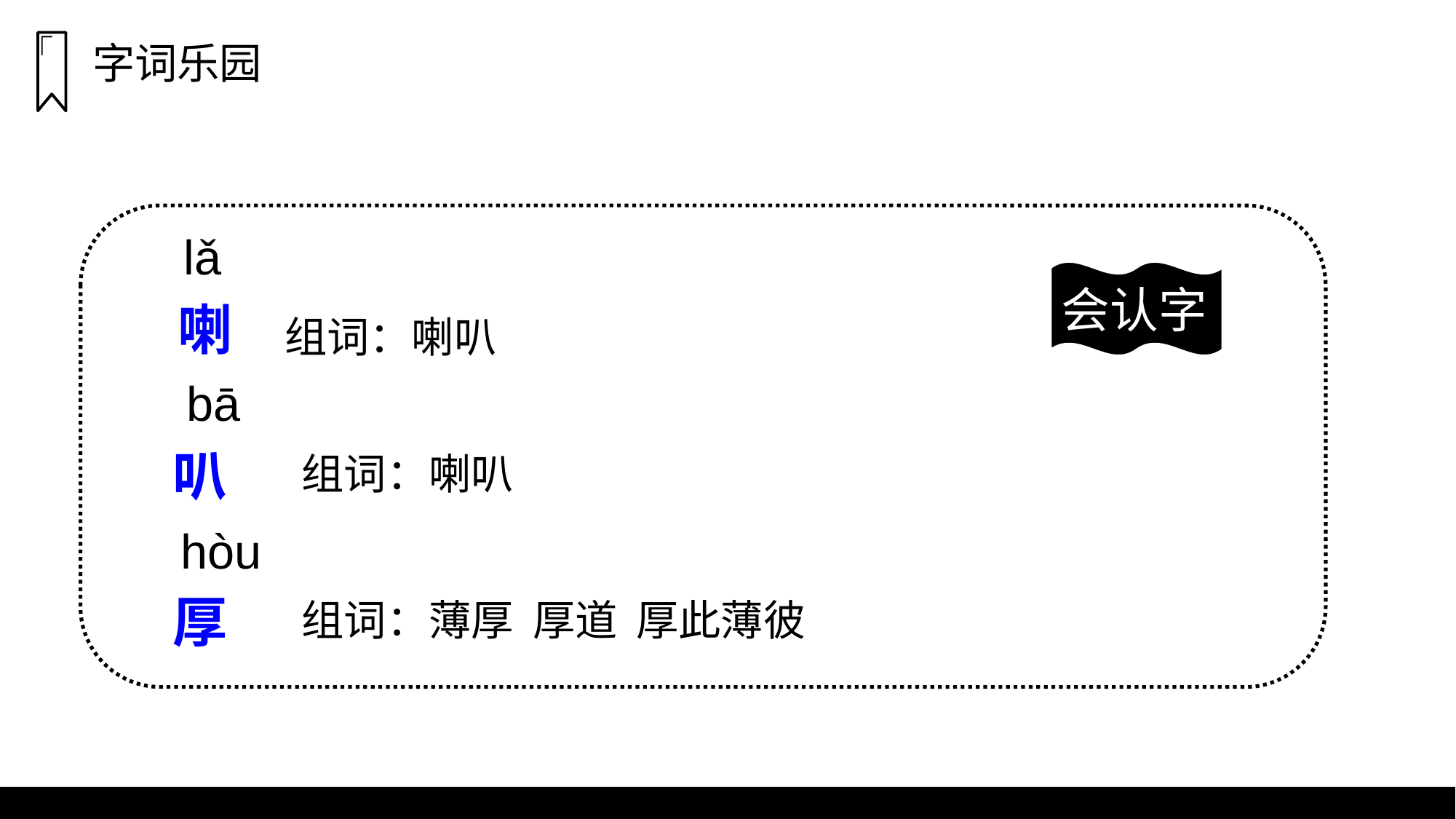

字词乐园

lǎ
会认字
喇
组词：喇叭
bā
叭
组词：喇叭
hòu
厚
组词：薄厚  厚道  厚此薄彼